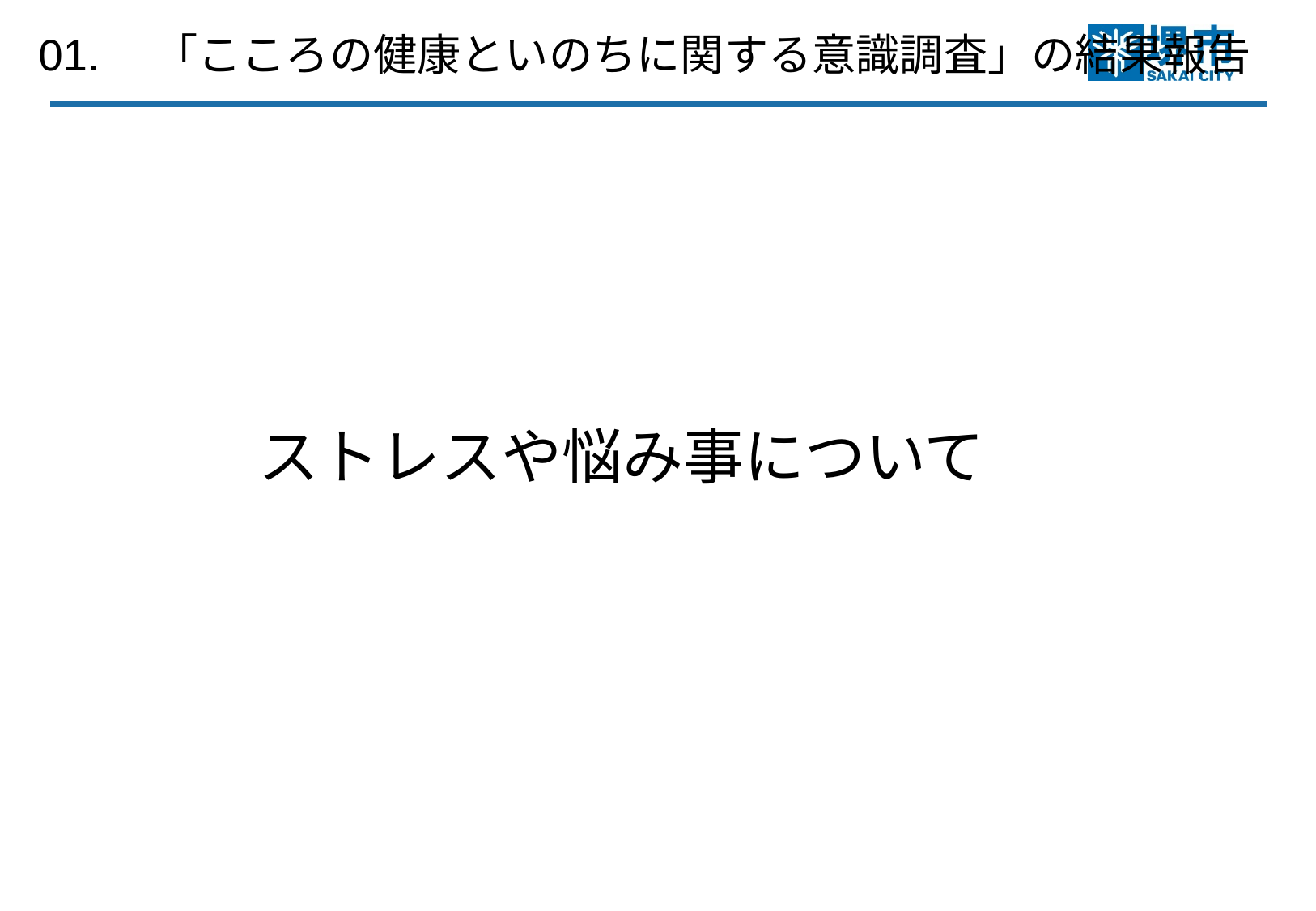

01.　「こころの健康といのちに関する意識調査」の結果報告

ストレスや悩み事について